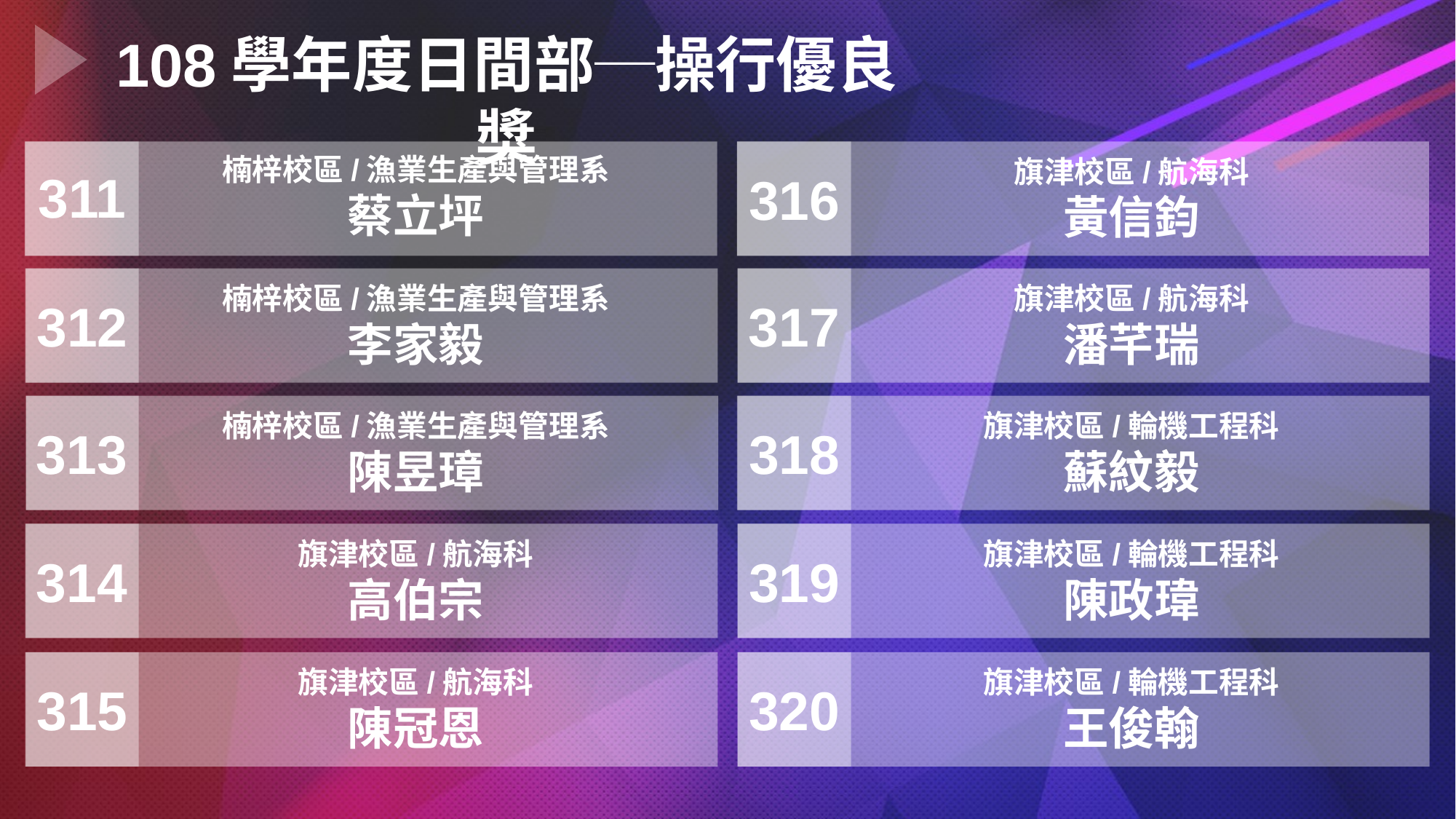

108學年度日間部─操行優良獎

楠梓校區/漁業生產與管理系
蔡立坪
旗津校區/航海科
黃信鈞
311
316

楠梓校區/漁業生產與管理系
李家毅
旗津校區/航海科
潘芊瑞
317
312

楠梓校區/漁業生產與管理系
陳昱璋
旗津校區/輪機工程科
蘇紋毅
318
313

旗津校區/航海科
高伯宗
旗津校區/輪機工程科
陳政瑋
314
319

旗津校區/航海科
陳冠恩
旗津校區/輪機工程科
王俊翰
315
320